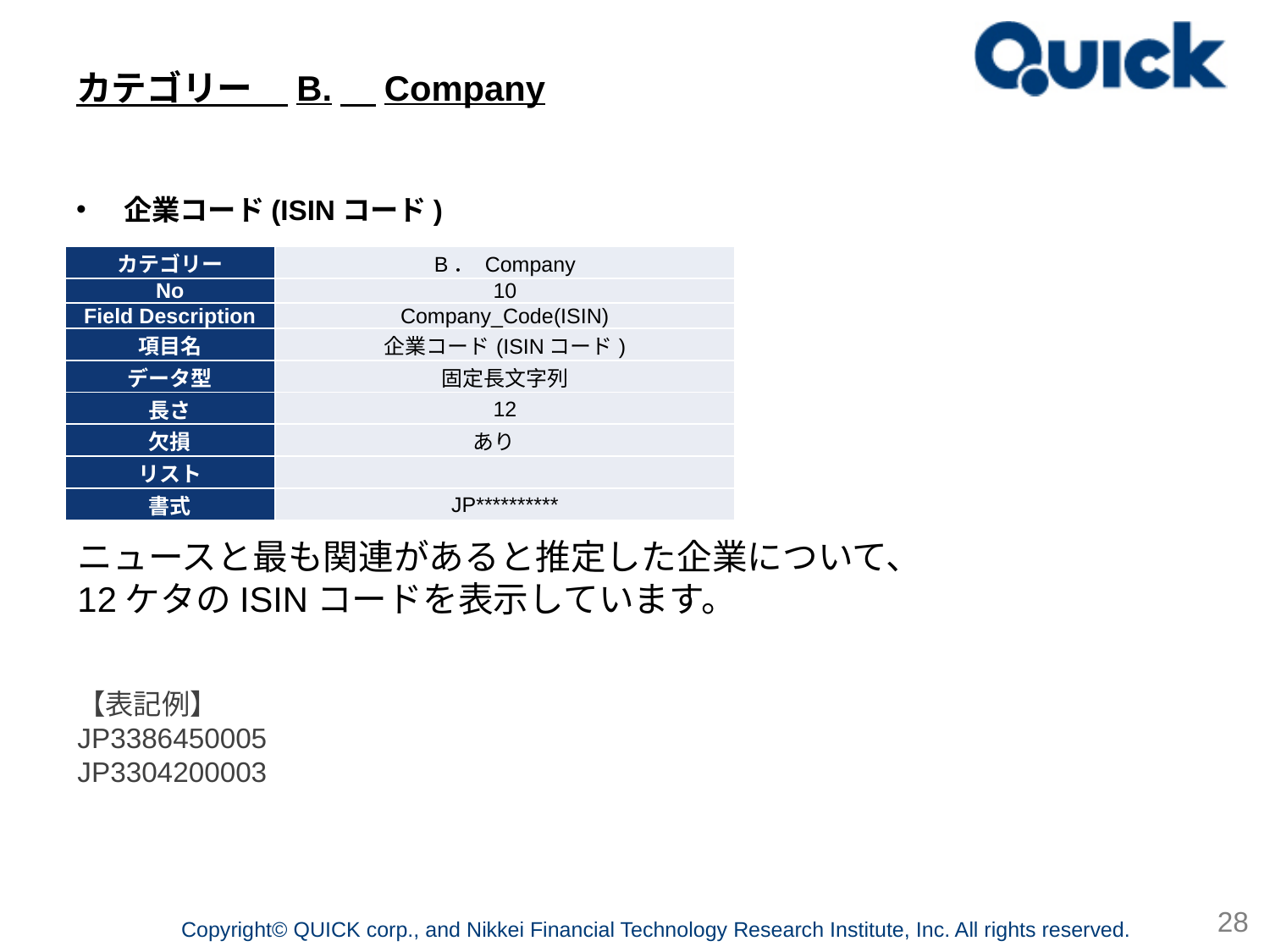

# カテゴリー　B.　Company
企業コード(ISINコード)
| カテゴリー | B． Company |
| --- | --- |
| No | 10 |
| Field Description | Company\_Code(ISIN) |
| 項目名 | 企業コード(ISINコード) |
| データ型 | 固定長文字列 |
| 長さ | 12 |
| 欠損 | あり |
| リスト |  |
| 書式 | JP\*\*\*\*\*\*\*\*\*\* |
ニュースと最も関連があると推定した企業について、
12ケタのISINコードを表示しています。

【表記例】
JP3386450005
JP3304200003
28